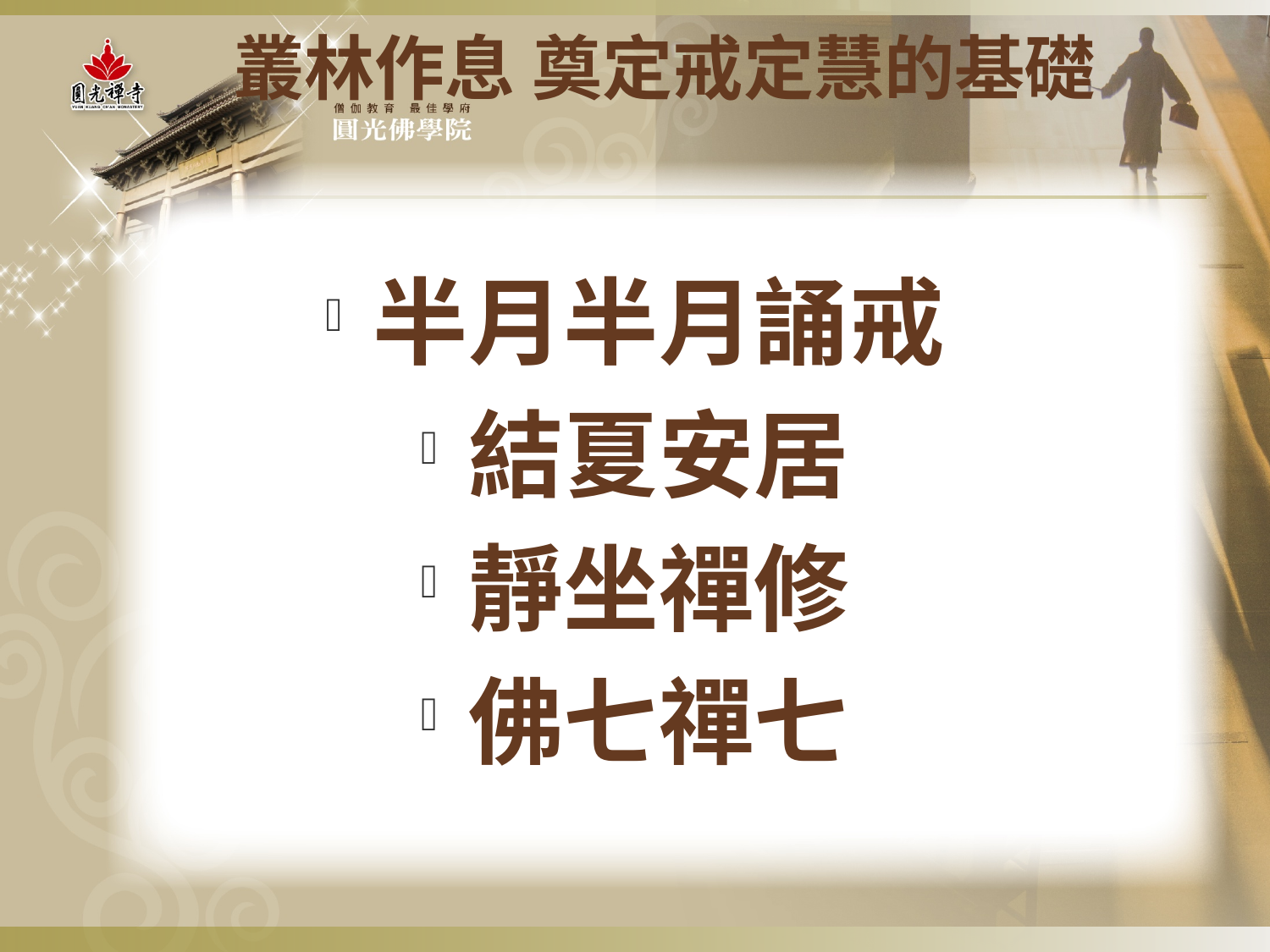

# 叢林作息 奠定戒定慧的基礎
半月半月誦戒
結夏安居
靜坐禪修
佛七禪七